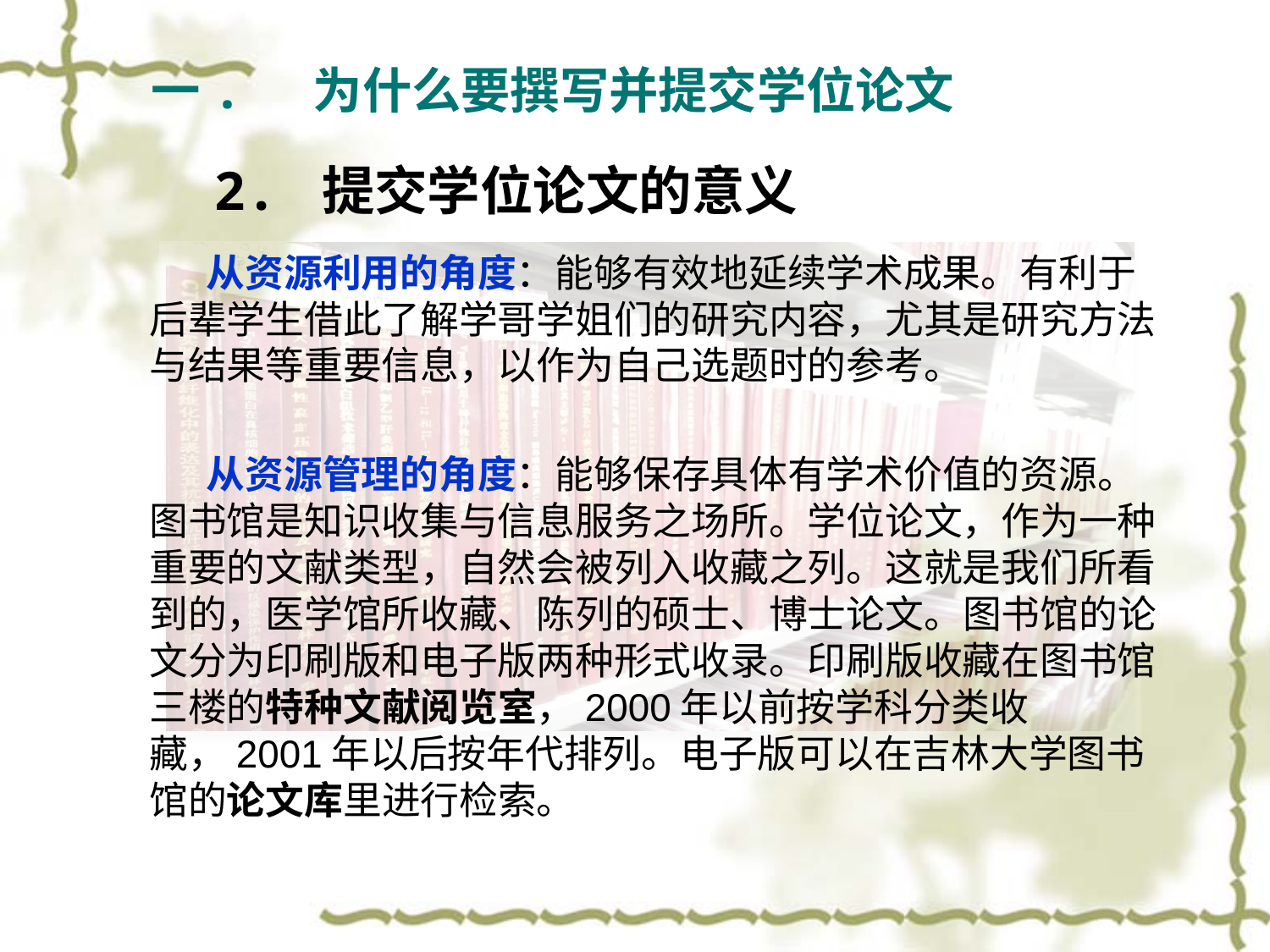

一.  为什么要撰写并提交学位论文
     2. 提交学位论文的意义
           从资源利用的角度：能够有效地延续学术成果。有利于后辈学生借此了解学哥学姐们的研究内容，尤其是研究方法与结果等重要信息，以作为自己选题时的参考。

           从资源管理的角度：能够保存具体有学术价值的资源。图书馆是知识收集与信息服务之场所。学位论文，作为一种重要的文献类型，自然会被列入收藏之列。这就是我们所看到的，医学馆所收藏、陈列的硕士、博士论文。图书馆的论文分为印刷版和电子版两种形式收录。印刷版收藏在图书馆三楼的特种文献阅览室，2000年以前按学科分类收藏，2001年以后按年代排列。电子版可以在吉林大学图书馆的论文库里进行检索。